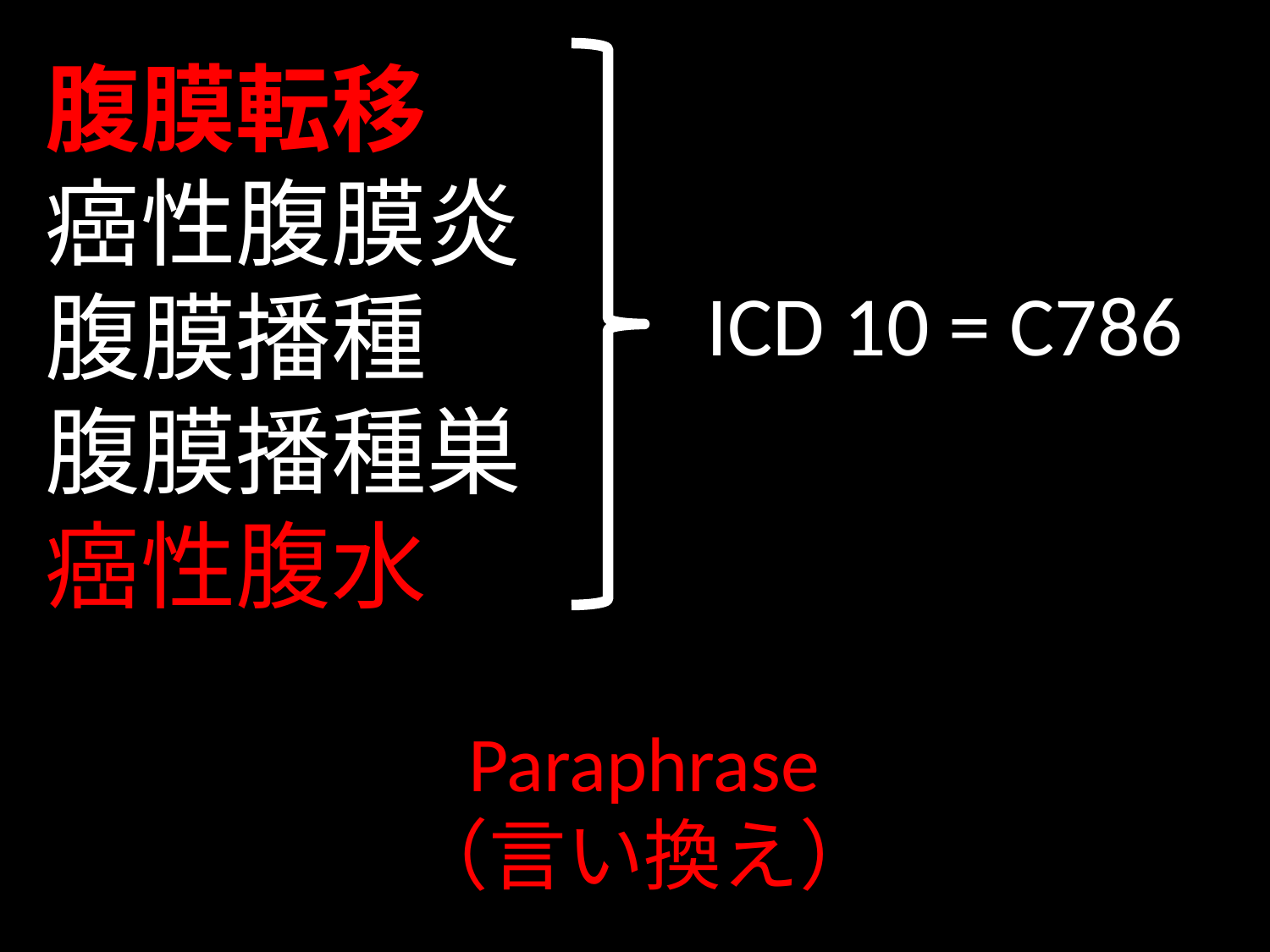

腹膜転移
癌性腹膜炎
腹膜播種
腹膜播種巣
癌性腹水

ICD 10 = C786
Paraphrase
（言い換え）